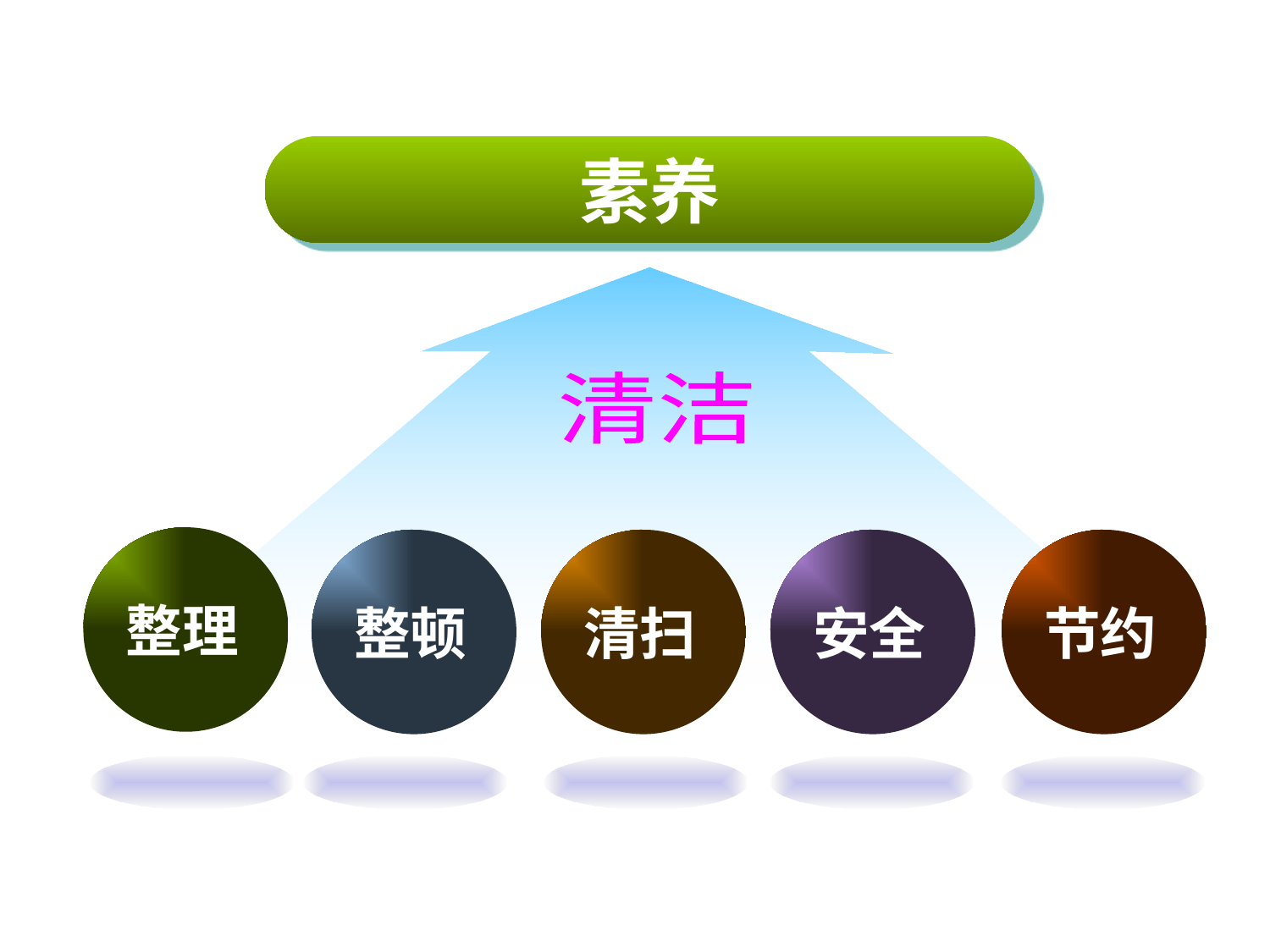

素养

清洁
整理
整顿
清扫
安全
节约